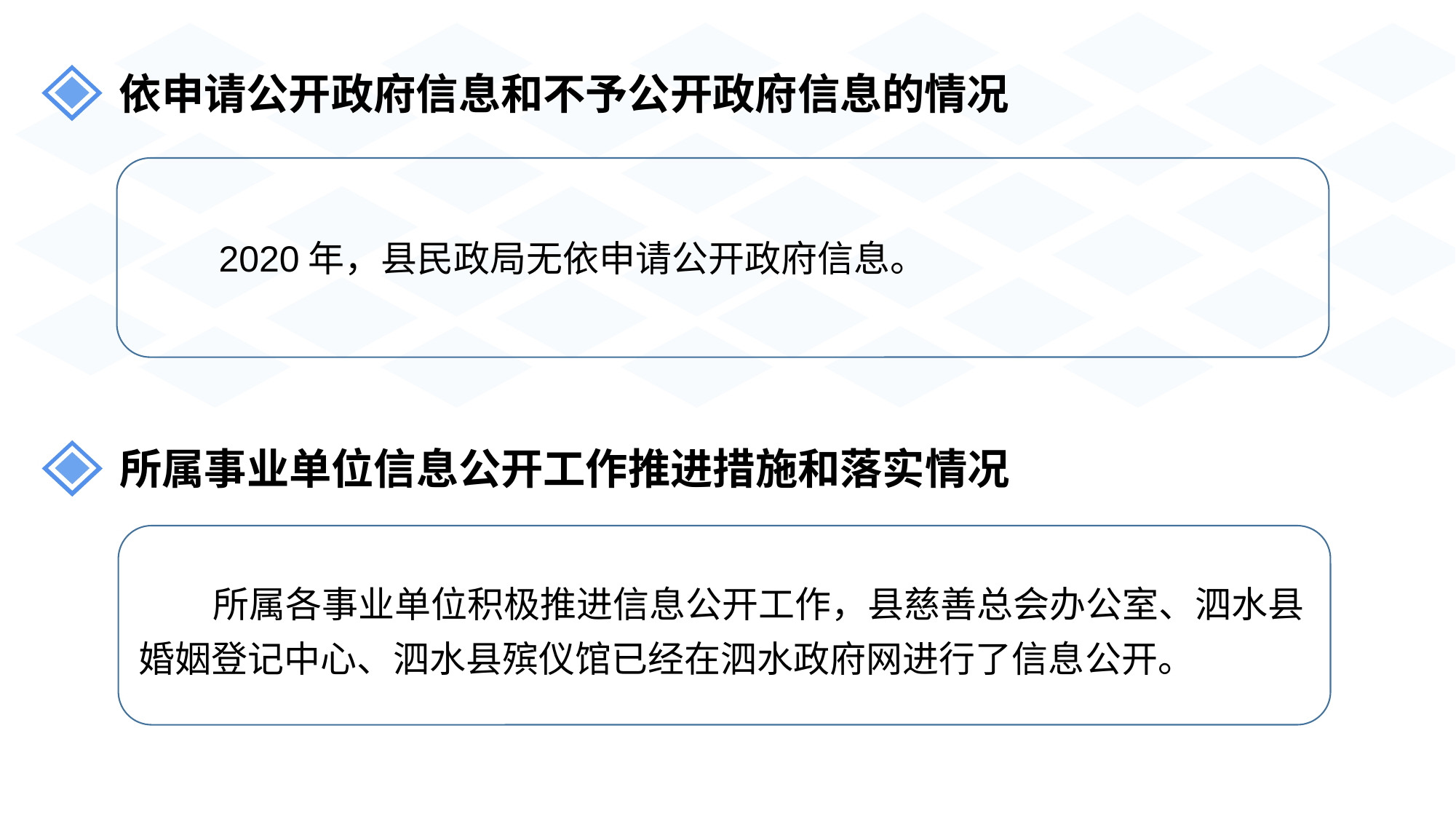

依申请公开政府信息和不予公开政府信息的情况

        2020年，县民政局无依申请公开政府信息。
所属事业单位信息公开工作推进措施和落实情况

        所属各事业单位积极推进信息公开工作，县慈善总会办公室、泗水县婚姻登记中心、泗水县殡仪馆已经在泗水政府网进行了信息公开。